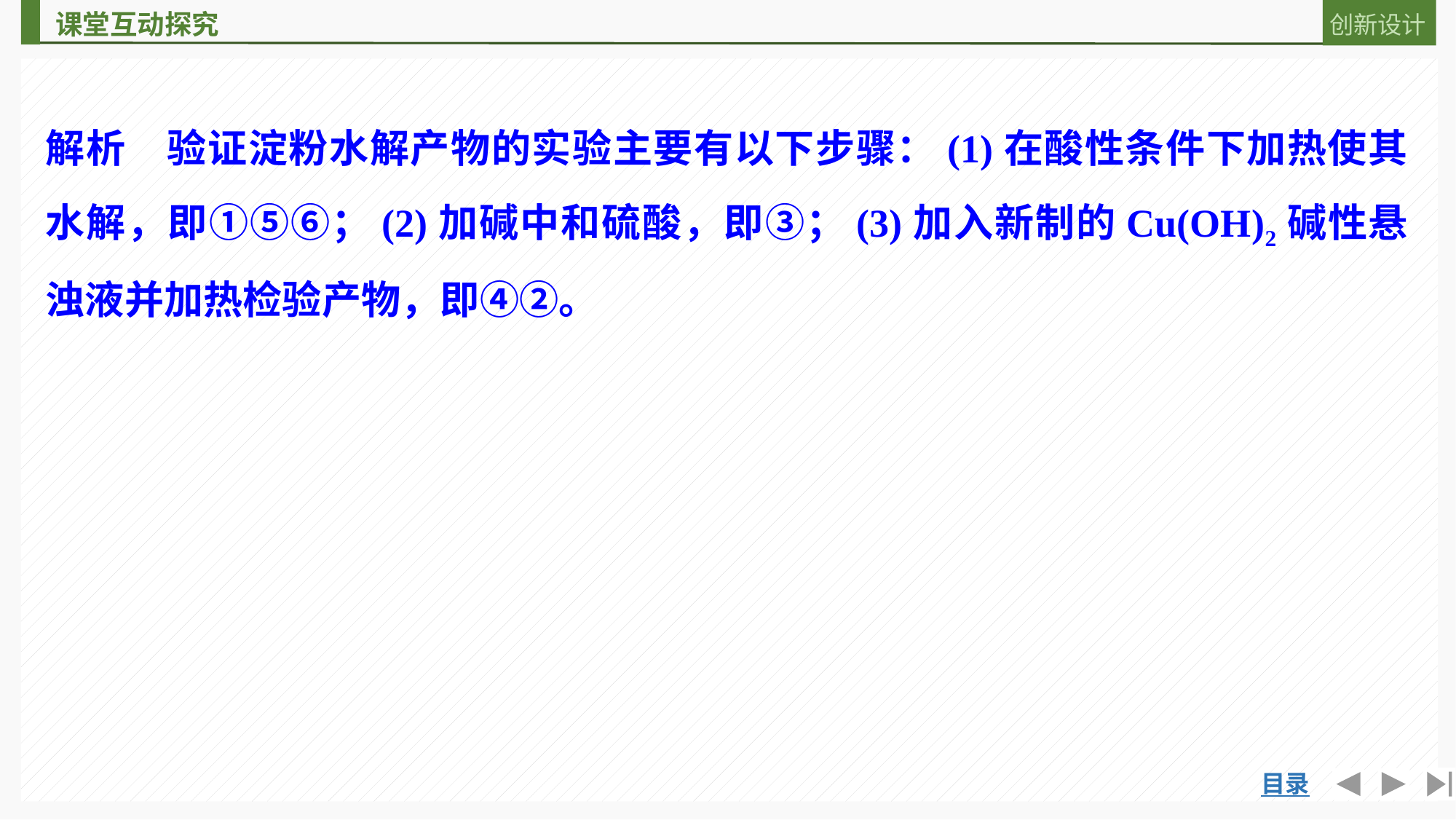

解析　验证淀粉水解产物的实验主要有以下步骤：(1)在酸性条件下加热使其水解，即①⑤⑥；(2)加碱中和硫酸，即③；(3)加入新制的Cu(OH)2碱性悬浊液并加热检验产物，即④②。